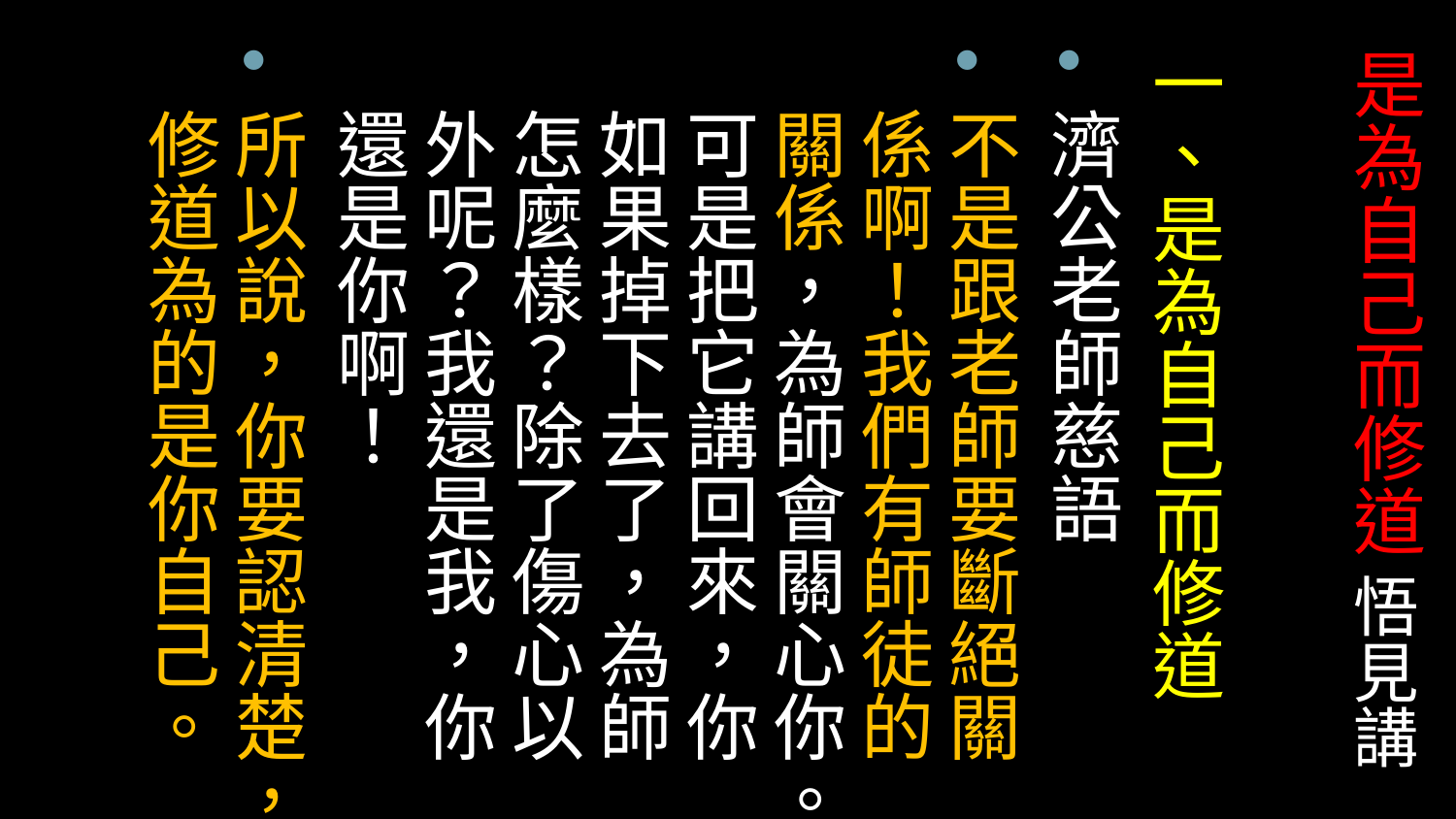

# 是為自己而修道 悟見講
一、是為自己而修道
濟公老師慈語
不是跟老師要斷絕關係啊！我們有師徒的關係，為師會關心你。可是把它講回來，你如果掉下去了，為師怎麼樣？除了傷心以外呢？我還是我，你還是你啊！
所以說，你要認清楚，修道為的是你自己。